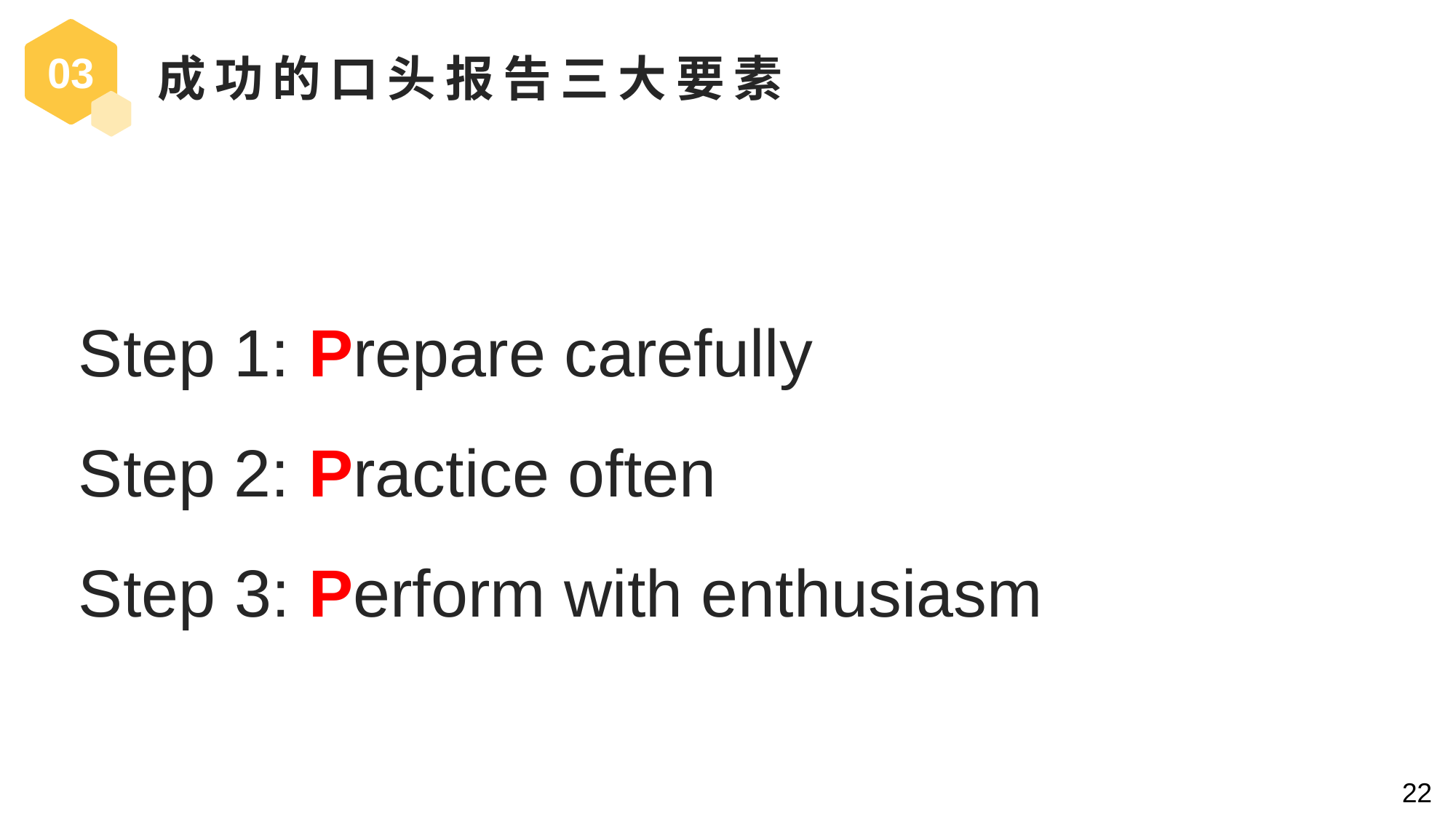

03
成功的口头报告三大要素

Step 1: Prepare carefully
Step 2: Practice often
Step 3: Perform with enthusiasm
22